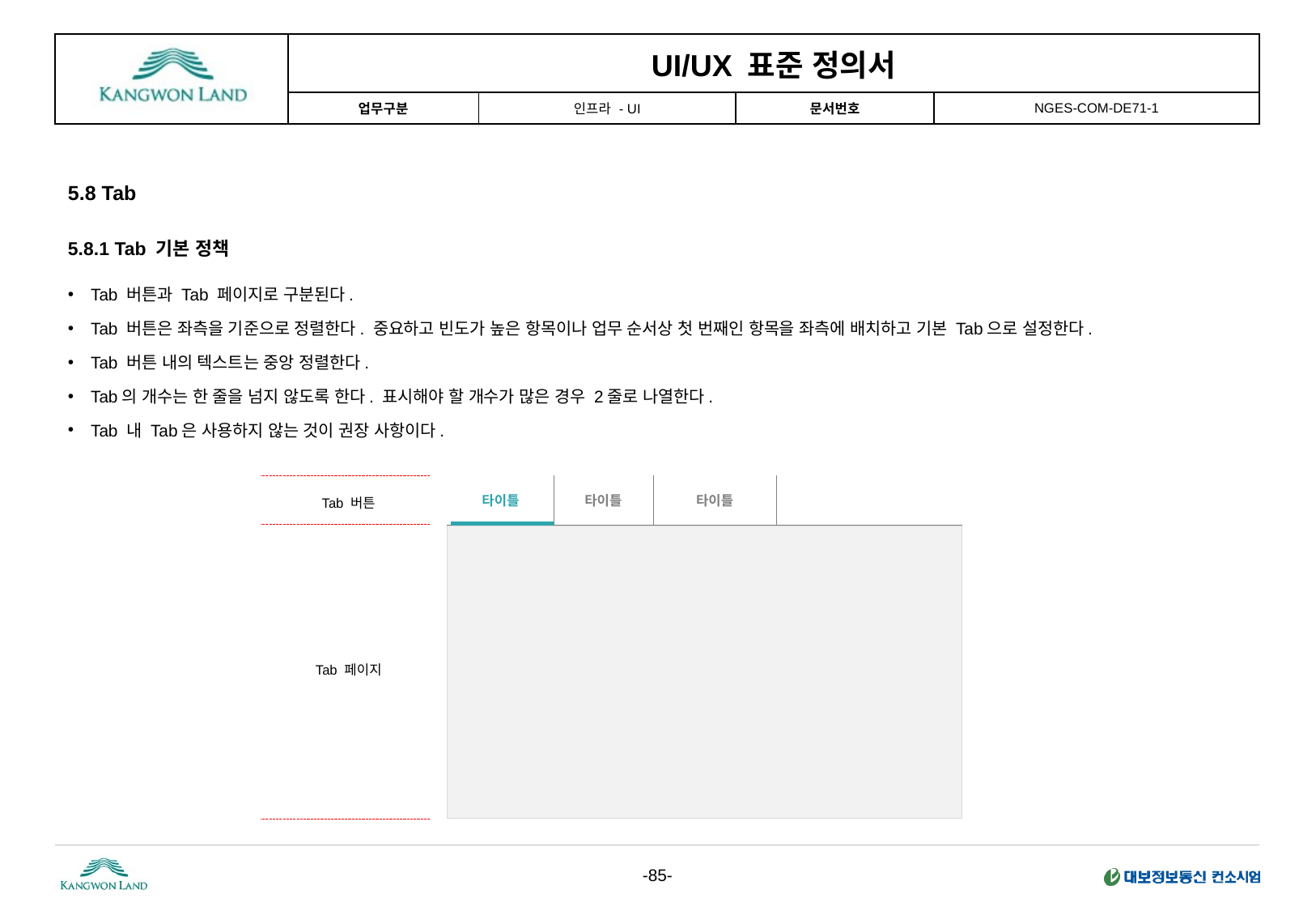

5.8 Tab
5.8.1 Tab 기본 정책
Tab 버튼과 Tab 페이지로 구분된다.
Tab 버튼은 좌측을 기준으로 정렬한다. 중요하고 빈도가 높은 항목이나 업무 순서상 첫 번째인 항목을 좌측에 배치하고 기본 Tab으로 설정한다.
Tab 버튼 내의 텍스트는 중앙 정렬한다.
Tab의 개수는 한 줄을 넘지 않도록 한다. 표시해야 할 개수가 많은 경우 2줄로 나열한다.
Tab 내 Tab은 사용하지 않는 것이 권장 사항이다.
| 타이틀 | 타이틀 | 타이틀 |  |
| --- | --- | --- | --- |
Tab 버튼

Tab 페이지